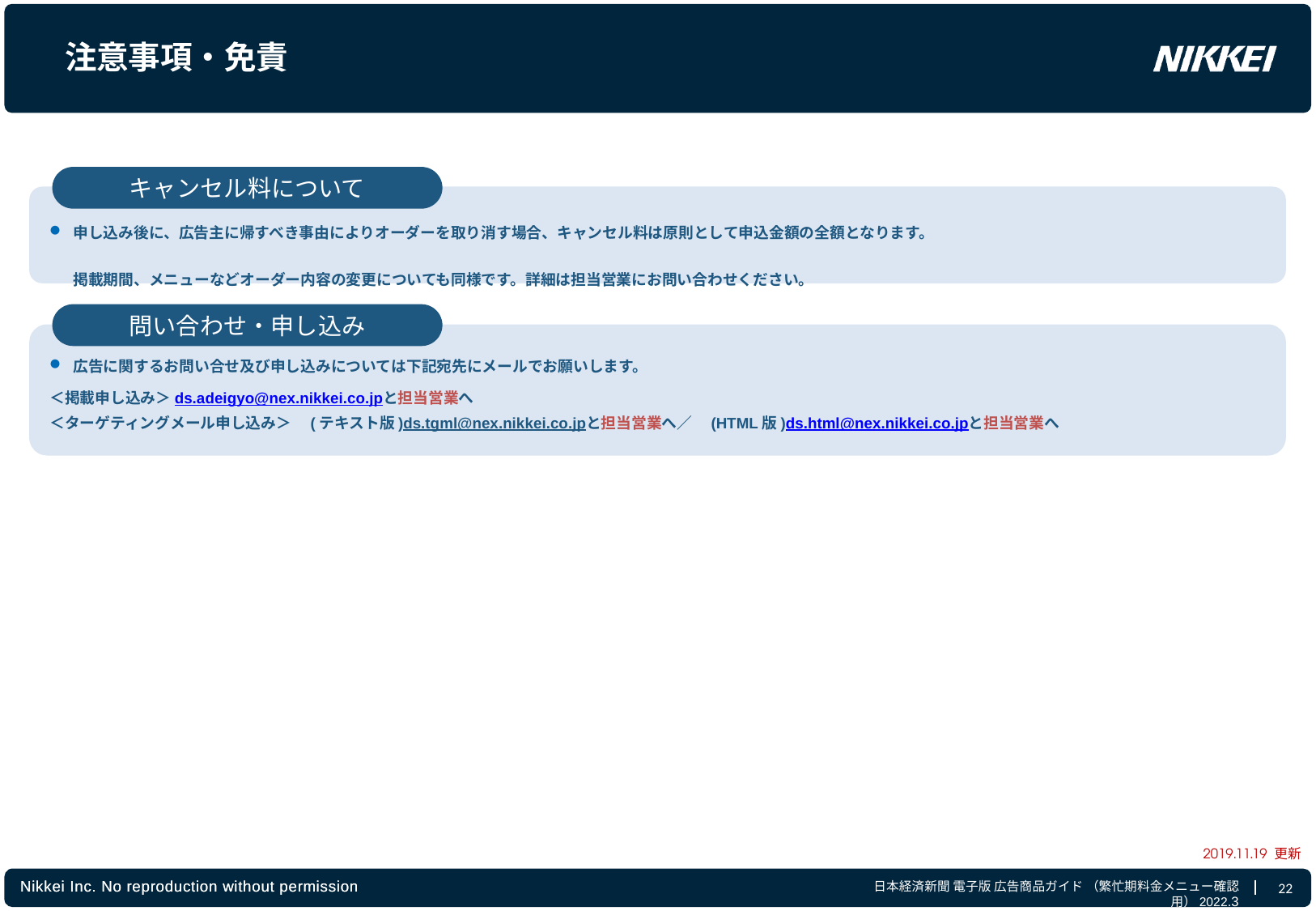

# 注意事項・免責
キャンセル料について

申し込み後に、広告主に帰すべき事由によりオーダーを取り消す場合、キャンセル料は原則として申込金額の全額となります。
掲載期間、メニューなどオーダー内容の変更についても同様です。詳細は担当営業にお問い合わせください。
問い合わせ・申し込み

広告に関するお問い合せ及び申し込みについては下記宛先にメールでお願いします。
＜掲載申し込み＞ds.adeigyo@nex.nikkei.co.jpと担当営業へ
＜ターゲティングメール申し込み＞　(テキスト版)ds.tgml@nex.nikkei.co.jpと担当営業へ／　(HTML版)ds.html@nex.nikkei.co.jpと担当営業へ
2019.11.19 更新
22